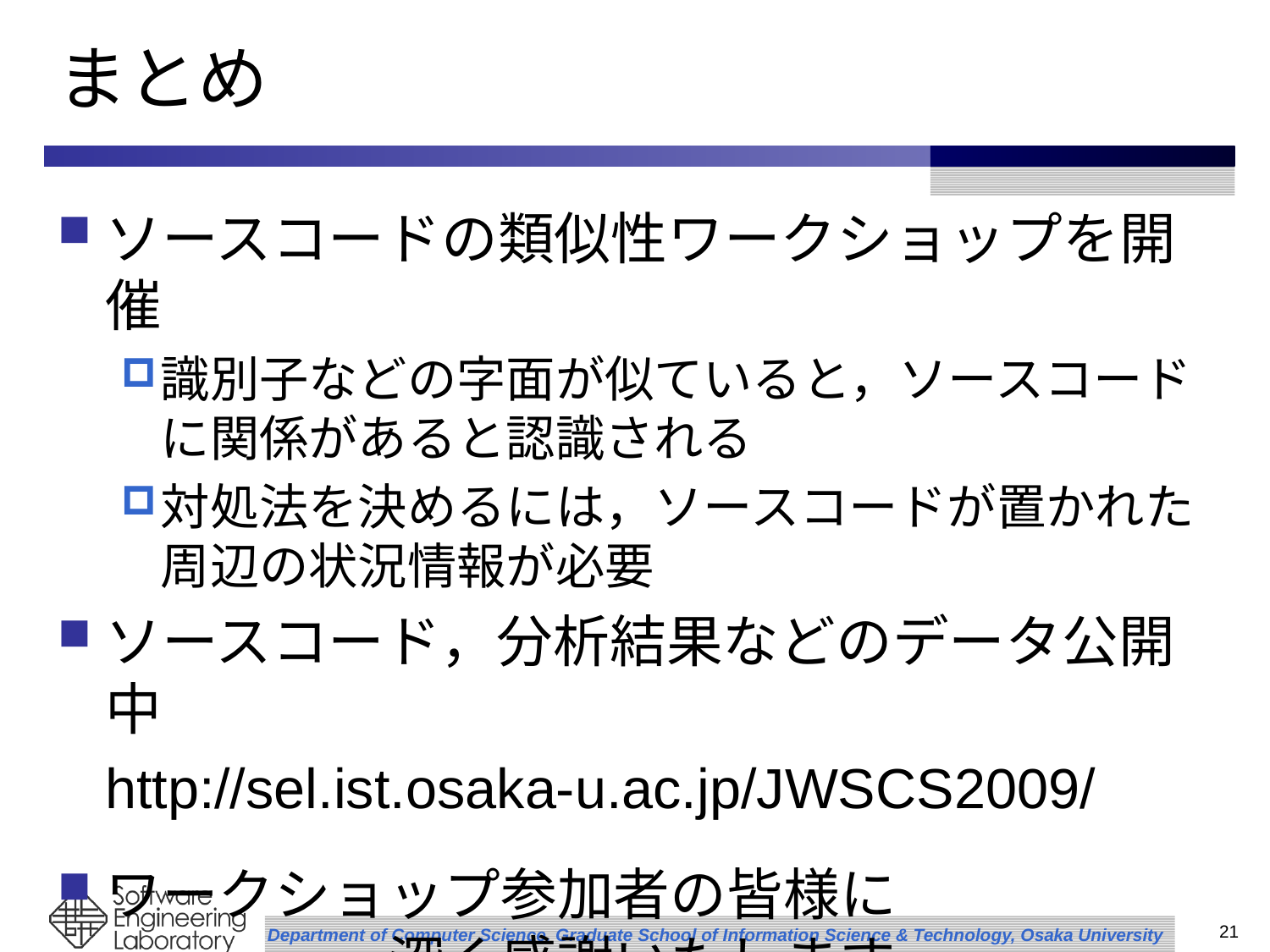

# まとめ
ソースコードの類似性ワークショップを開催
識別子などの字面が似ていると，ソースコードに関係があると認識される
対処法を決めるには，ソースコードが置かれた周辺の状況情報が必要
ソースコード，分析結果などのデータ公開中
	http://sel.ist.osaka-u.ac.jp/JWSCS2009/

ワークショップ参加者の皆様に　　　　　　　　　　深く感謝いたします．
21